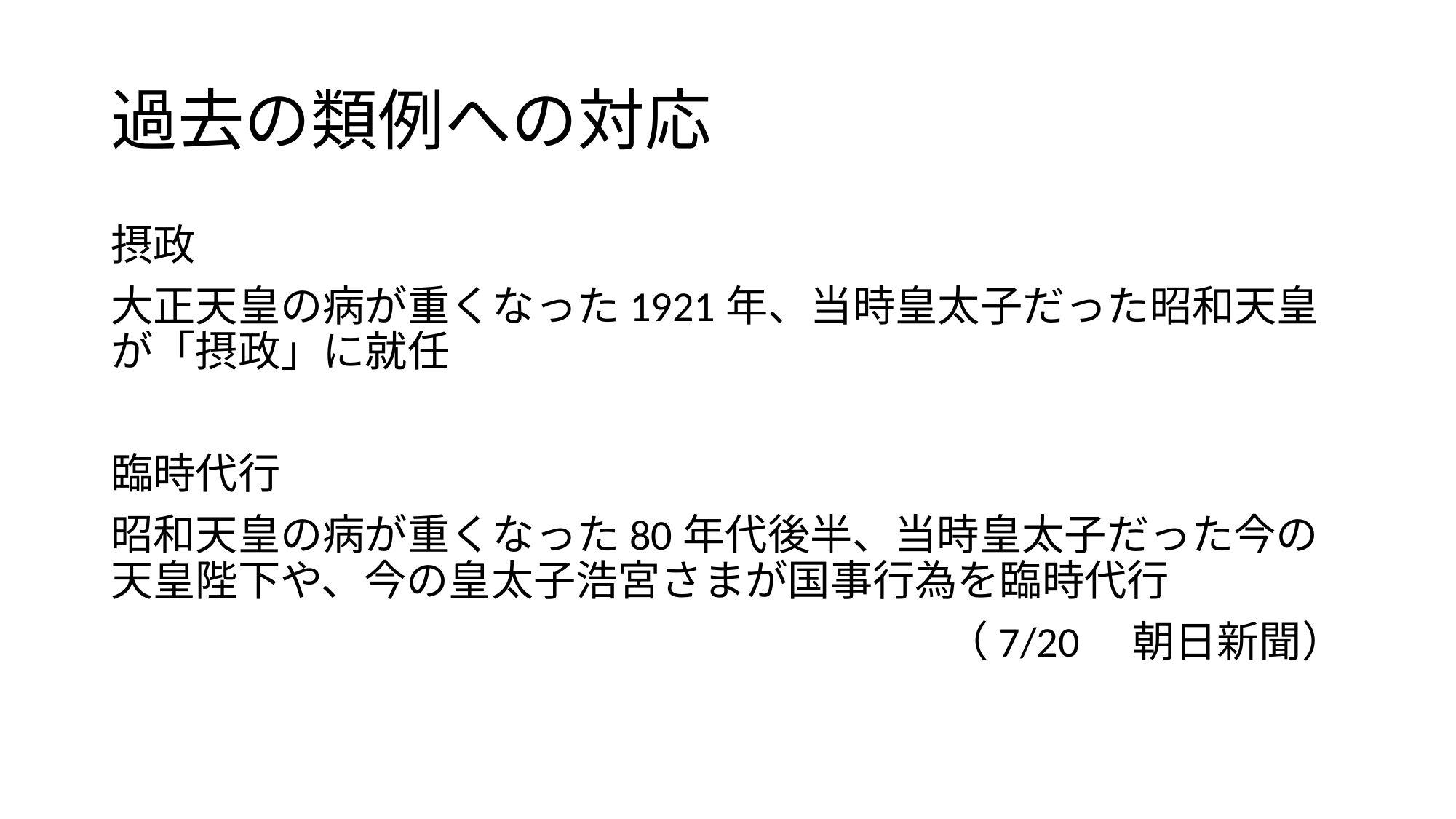

# 過去の類例への対応
摂政
大正天皇の病が重くなった1921年、当時皇太子だった昭和天皇が「摂政」に就任

臨時代行
昭和天皇の病が重くなった80年代後半、当時皇太子だった今の天皇陛下や、今の皇太子浩宮さまが国事行為を臨時代行
（7/20　朝日新聞）